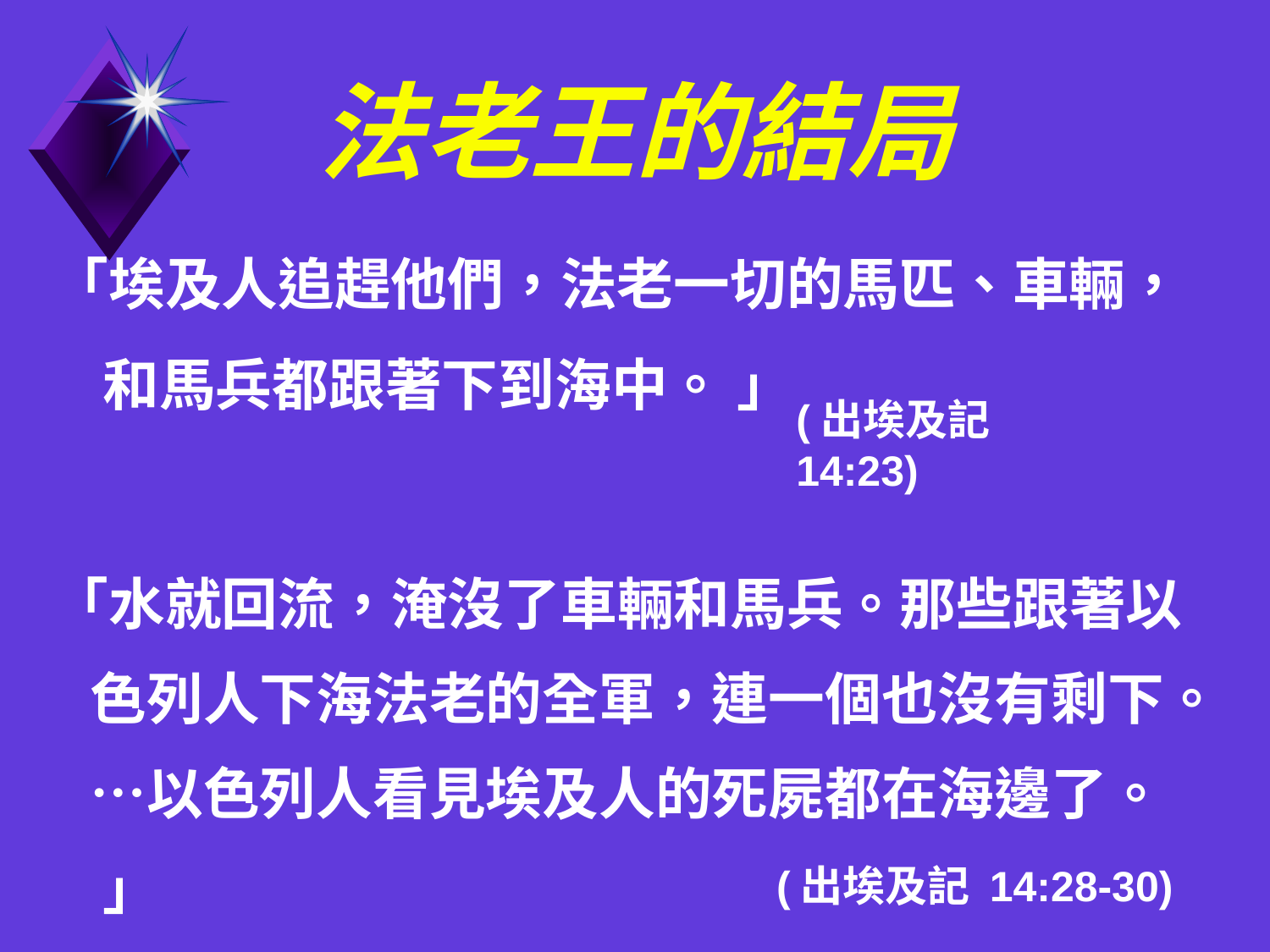

# 法老王的結局
「埃及人追趕他們，法老一切的馬匹、車輛，和馬兵都跟著下到海中。 」
(出埃及記 14:23)
「水就回流，淹沒了車輛和馬兵。那些跟著以色列人下海法老的全軍，連一個也沒有剩下。…以色列人看見埃及人的死屍都在海邊了。 」
(出埃及記 14:28-30)